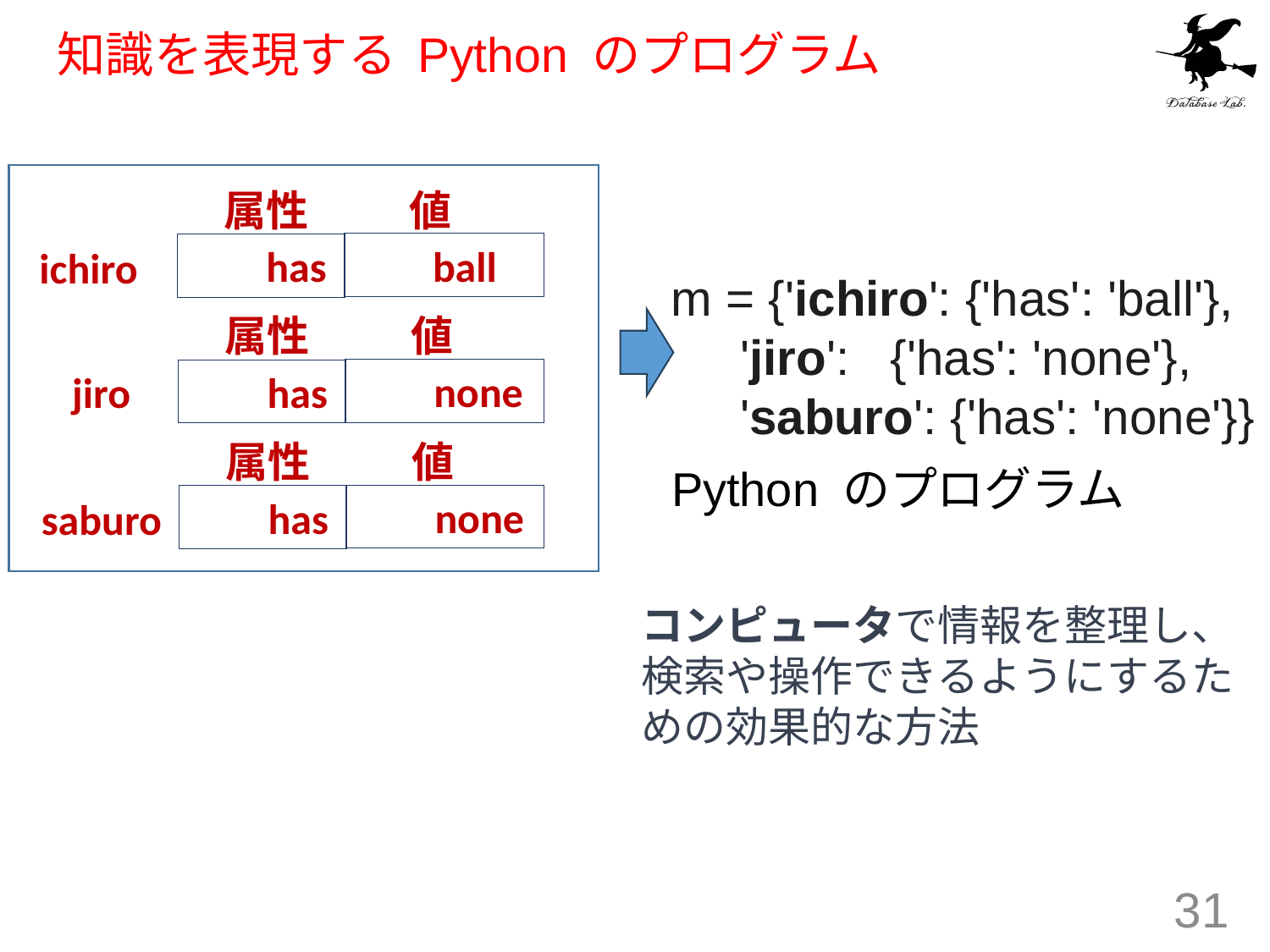

# 知識を表現する Python のプログラム

属性
値
       ichiro
        ball
        has
m = {'ichiro': {'has': 'ball'},
     'jiro':   {'has': 'none'},
     'saburo': {'has': 'none'}}
属性
値

        none
      jiro
        has
属性
値
       saburo
Python のプログラム
        none
        has
コンピュータで情報を整理し、検索や操作できるようにするための効果的な方法
31